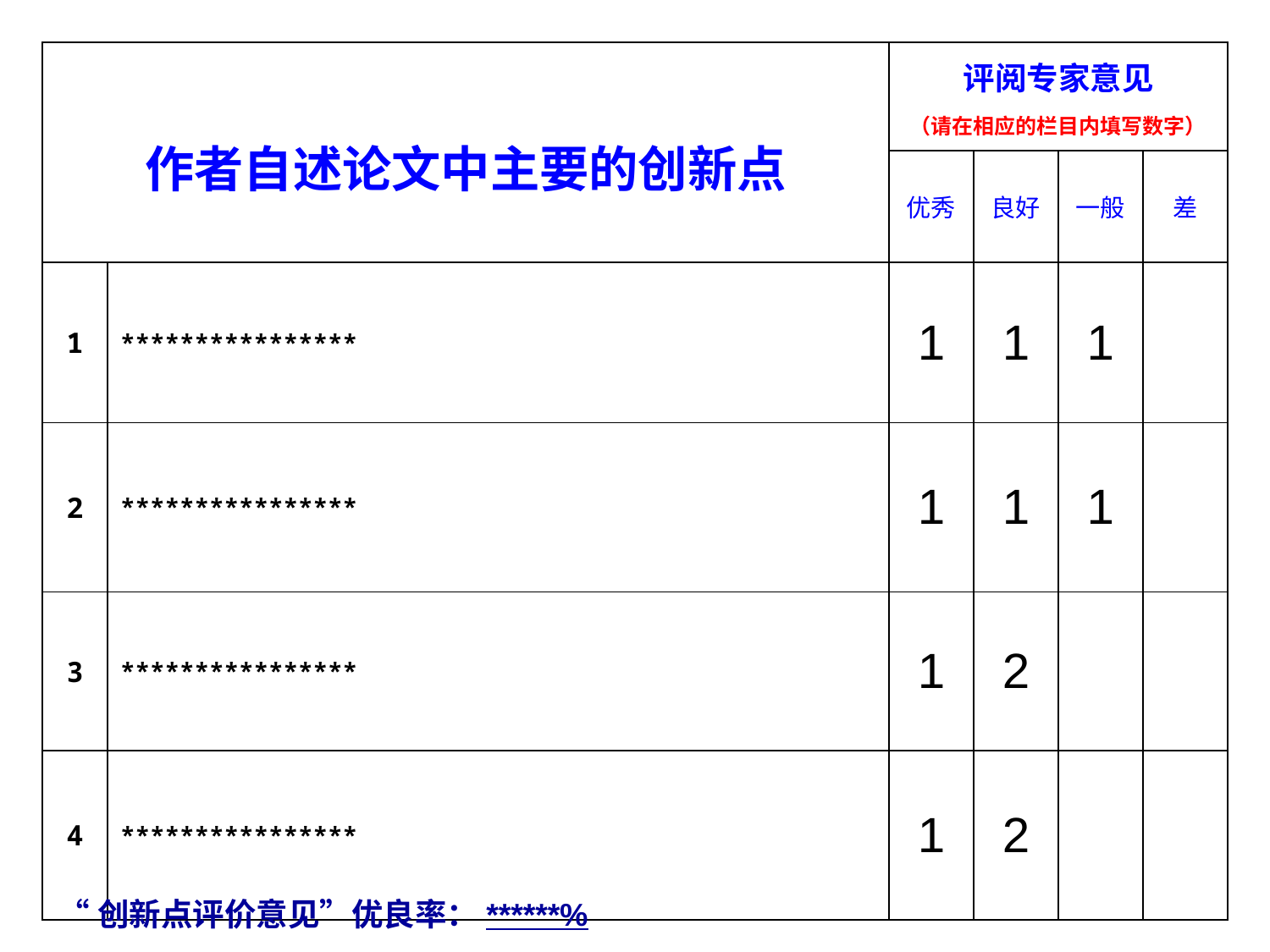

| 作者自述论文中主要的创新点 |  | 评阅专家意见 （请在相应的栏目内填写数字） |  |  |  |
| --- | --- | --- | --- | --- | --- |
|  |  | 优秀 | 良好 | 一般 | 差 |
| 1 | \*\*\*\*\*\*\*\*\*\*\*\*\*\*\*\* | 1 | 1 | 1 |  |
| 2 | \*\*\*\*\*\*\*\*\*\*\*\*\*\*\*\* | 1 | 1 | 1 |  |
| 3 | \*\*\*\*\*\*\*\*\*\*\*\*\*\*\*\* | 1 | 2 |  |  |
| 4 | \*\*\*\*\*\*\*\*\*\*\*\*\*\*\*\* | 1 | 2 |  |  |
“创新点评价意见”优良率：******%